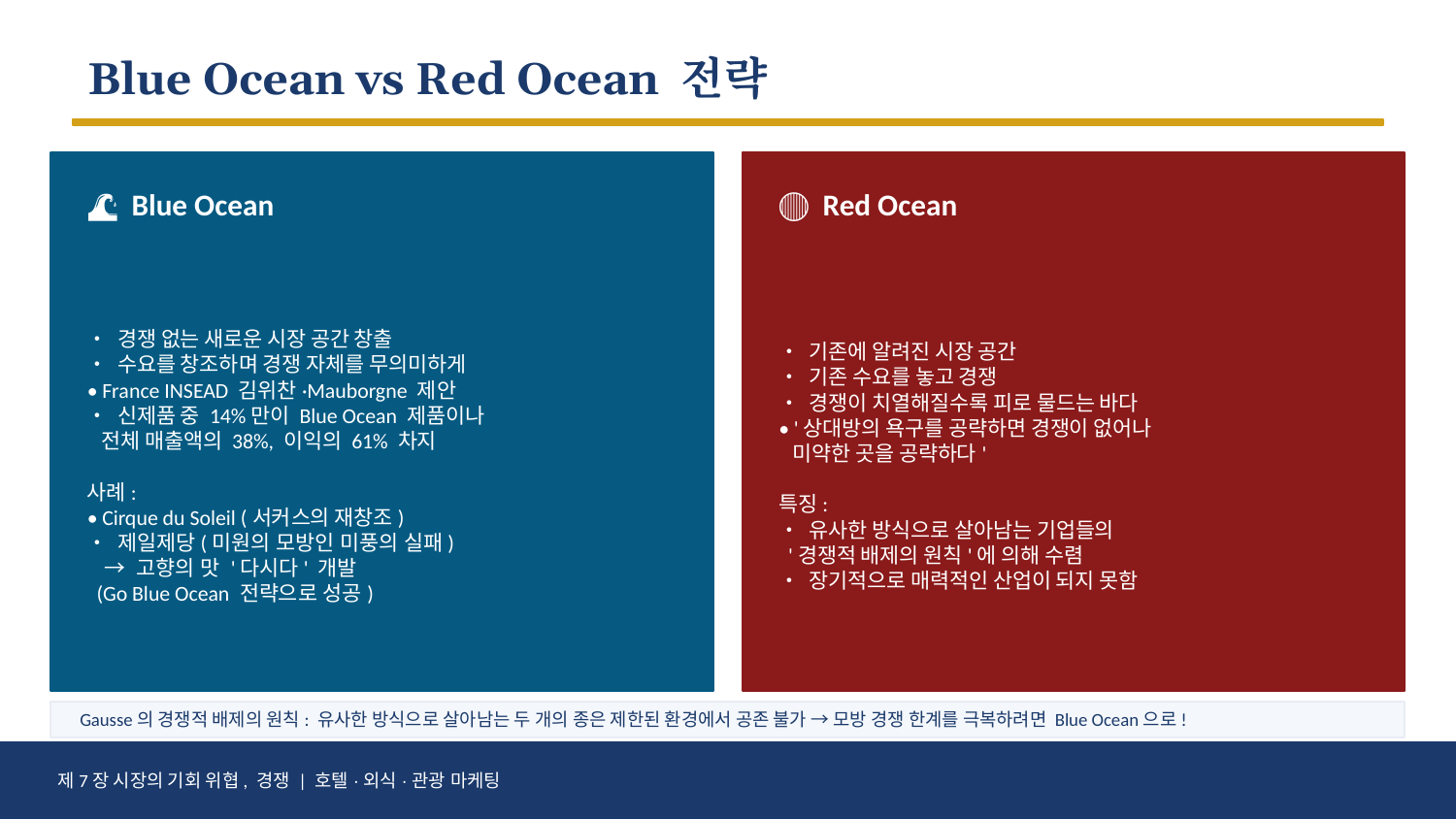

Blue Ocean vs Red Ocean 전략

🌊  Blue Ocean
🔴  Red Ocean
• 경쟁 없는 새로운 시장 공간 창출
• 수요를 창조하며 경쟁 자체를 무의미하게
• France INSEAD 김위찬·Mauborgne 제안
• 신제품 중 14%만이 Blue Ocean 제품이나
  전체 매출액의 38%, 이익의 61% 차지

사례:
• Cirque du Soleil (서커스의 재창조)
• 제일제당(미원의 모방인 미풍의 실패)
   → 고향의 맛 '다시다' 개발
  (Go Blue Ocean 전략으로 성공)
• 기존에 알려진 시장 공간
• 기존 수요를 놓고 경쟁
• 경쟁이 치열해질수록 피로 물드는 바다
• '상대방의 욕구를 공략하면 경쟁이 없어나
  미약한 곳을 공략하다'

특징:
• 유사한 방식으로 살아남는 기업들의
  '경쟁적 배제의 원칙'에 의해 수렴
• 장기적으로 매력적인 산업이 되지 못함

Gausse의 경쟁적 배제의 원칙: 유사한 방식으로 살아남는 두 개의 종은 제한된 환경에서 공존 불가 → 모방 경쟁 한계를 극복하려면 Blue Ocean으로!

제7장 시장의 기회 위협, 경쟁 | 호텔·외식·관광 마케팅